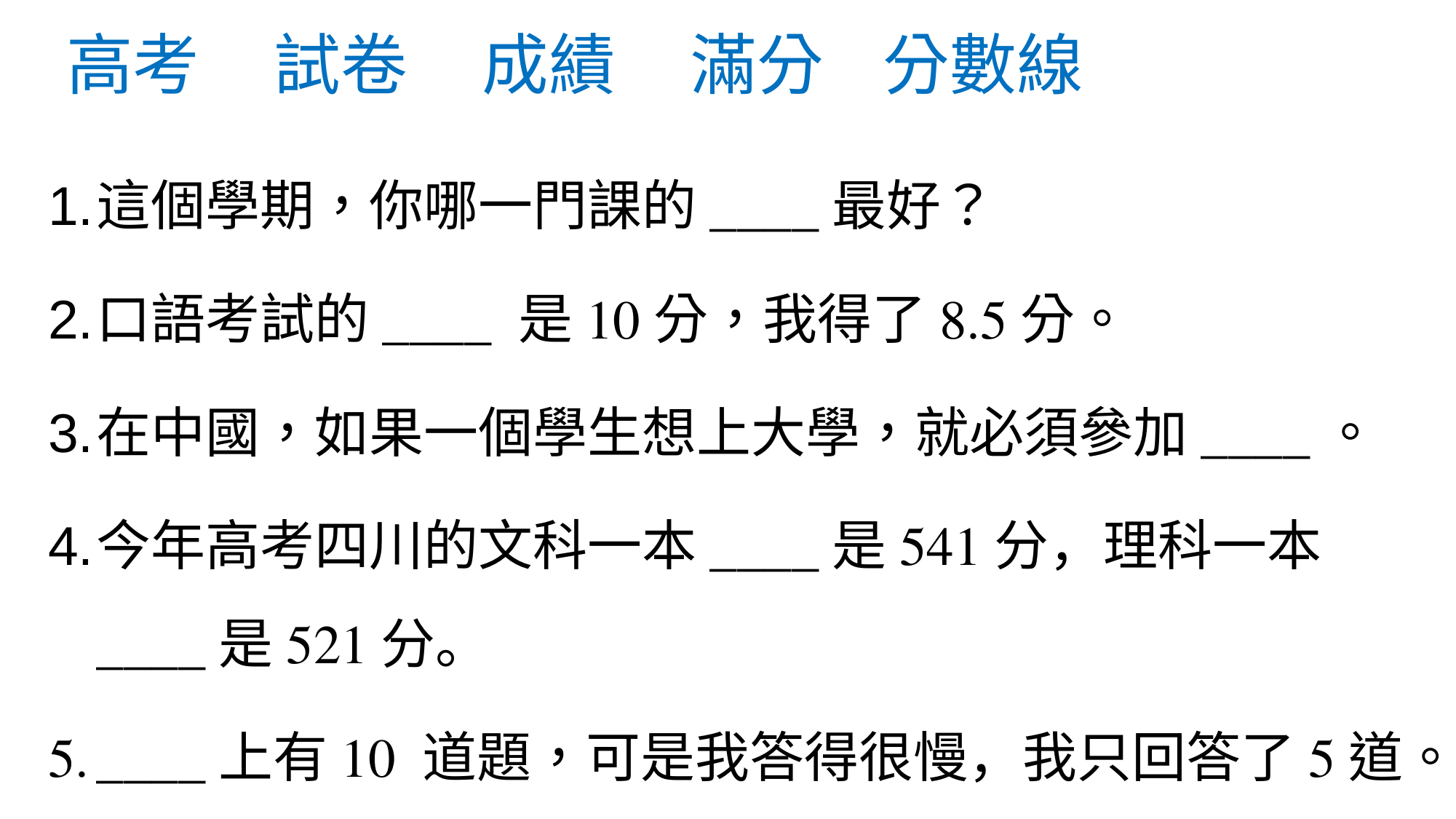

# 高考     試卷     成績     滿分    分數線
這個學期，你哪一門課的____最好？
口語考試的____ 是10分，我得了8.5分。
在中國，如果一個學生想上大學，就必須參加____。
今年高考四川的文科一本____是541分，理科一本____是521分。
____上有10 道題，可是我答得很慢，我只回答了5道。